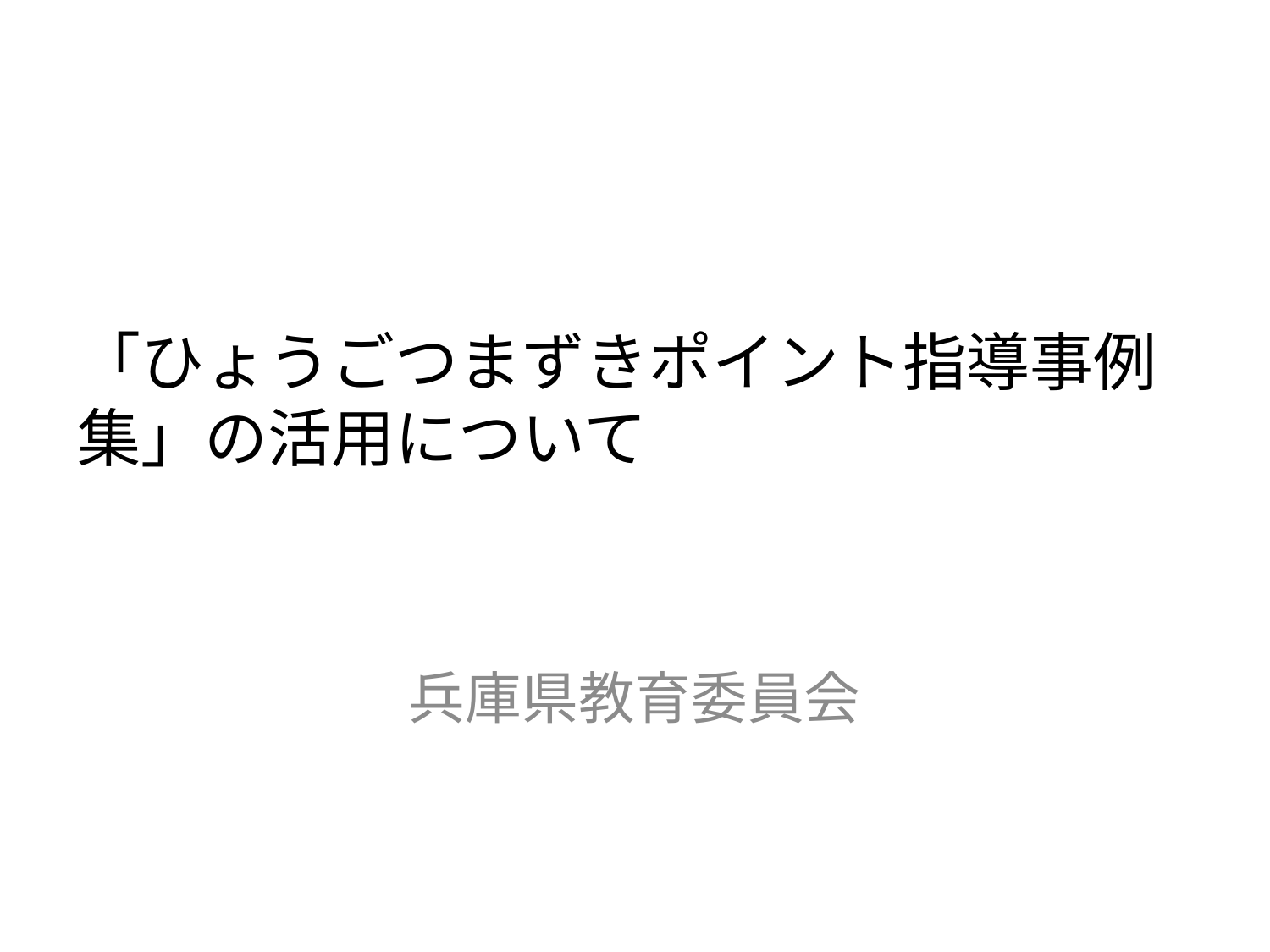

# 「ひょうごつまずきポイント指導事例集」の活用について
兵庫県教育委員会